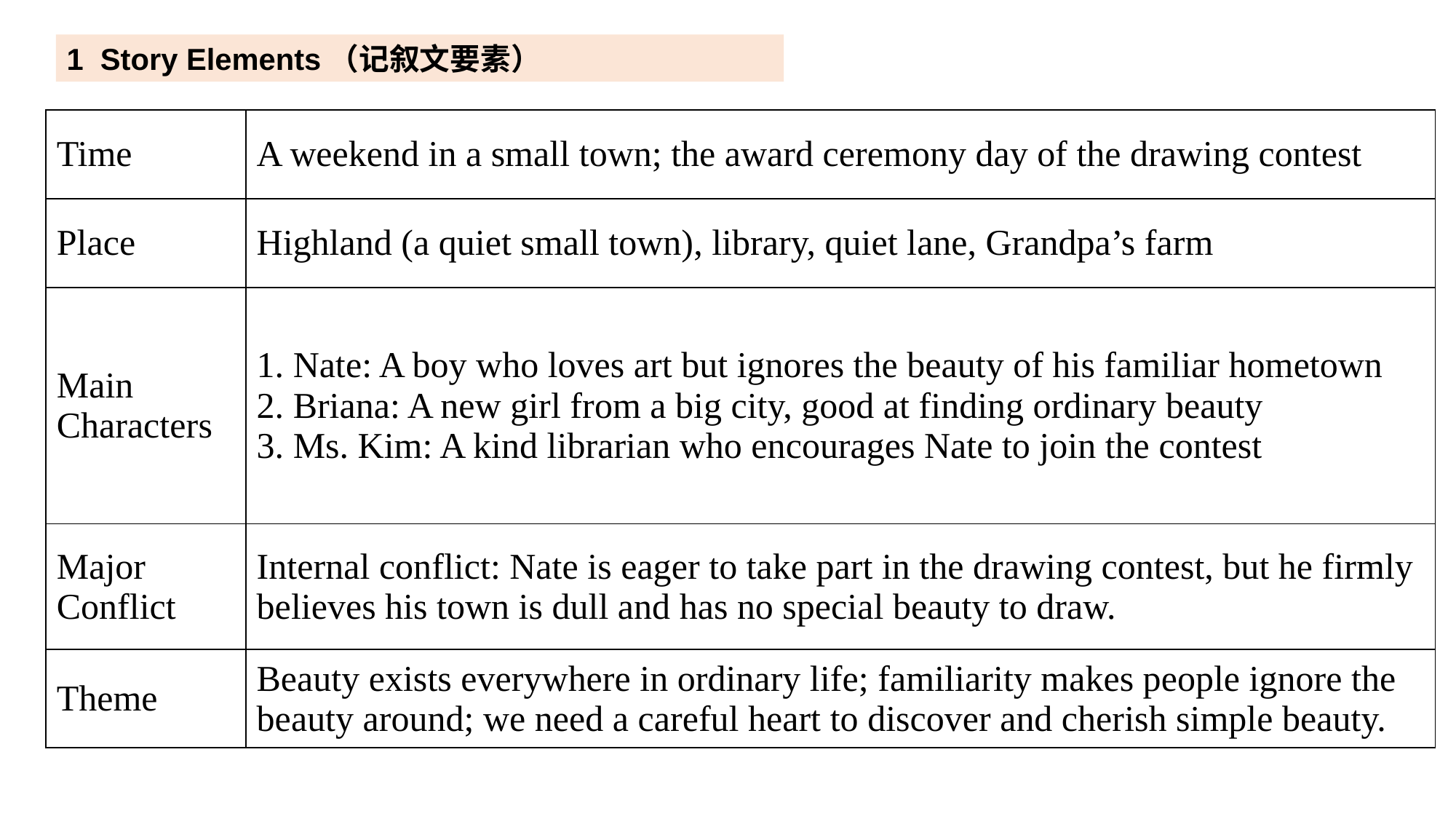

1  Story Elements（记叙文要素）
| Time | A weekend in a small town; the award ceremony day of the drawing contest |
| --- | --- |
| Place | Highland (a quiet small town), library, quiet lane, Grandpa’s farm |
| Main Characters | 1. Nate: A boy who loves art but ignores the beauty of his familiar hometown 2. Briana: A new girl from a big city, good at finding ordinary beauty 3. Ms. Kim: A kind librarian who encourages Nate to join the contest |
| Major Conflict | Internal conflict: Nate is eager to take part in the drawing contest, but he firmly believes his town is dull and has no special beauty to draw. |
| Theme | Beauty exists everywhere in ordinary life; familiarity makes people ignore the beauty around; we need a careful heart to discover and cherish simple beauty. |